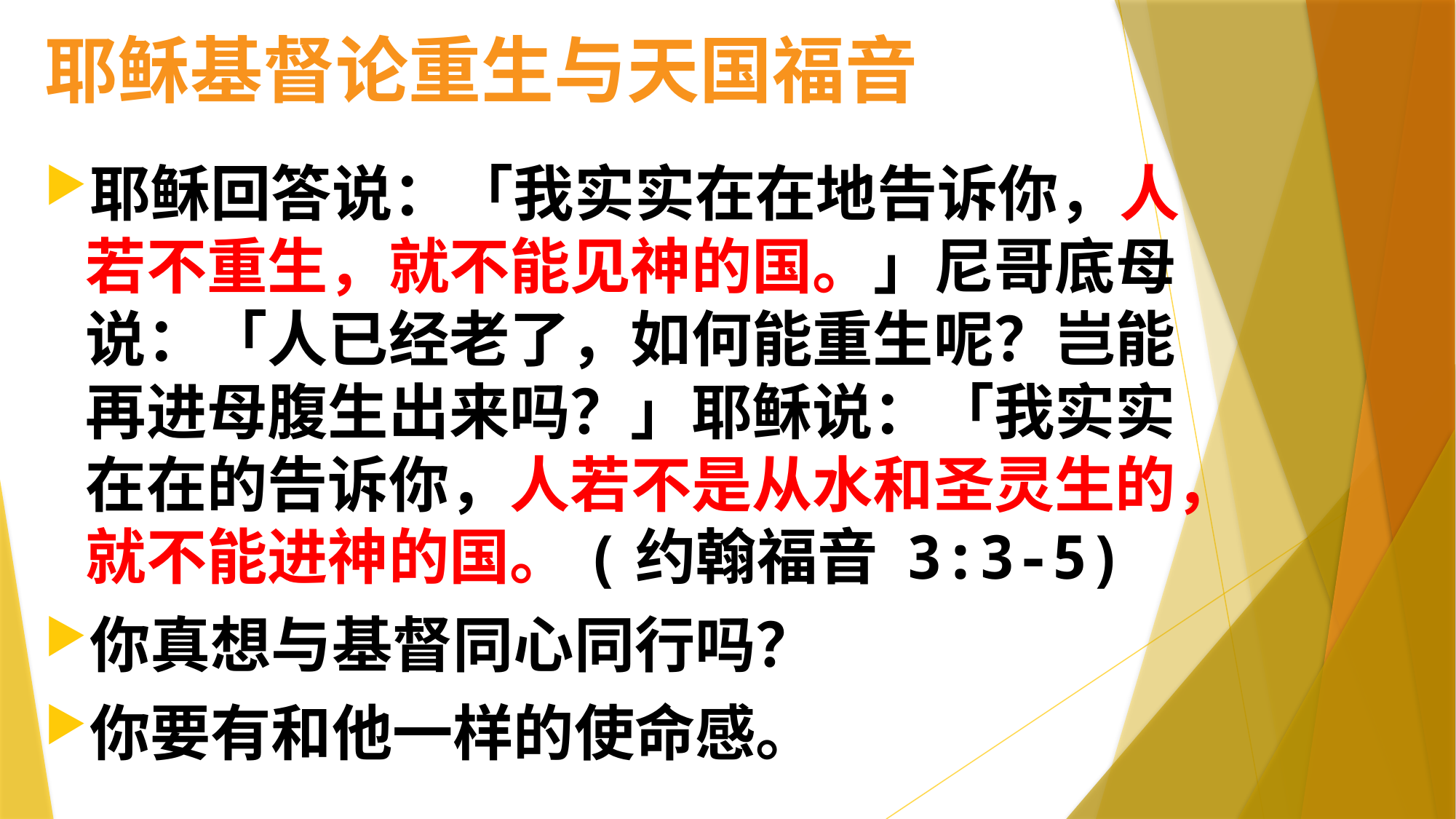

# 耶稣基督论重生与天国福音
耶稣回答说：「我实实在在地告诉你，人若不重生，就不能见神的国。」尼哥底母说：「人已经老了，如何能重生呢？岂能再进母腹生出来吗？」耶稣说：「我实实在在的告诉你，人若不是从水和圣灵生的，就不能进神的国。(约翰福音 3:3-5)
你真想与基督同心同行吗？
你要有和他一样的使命感。